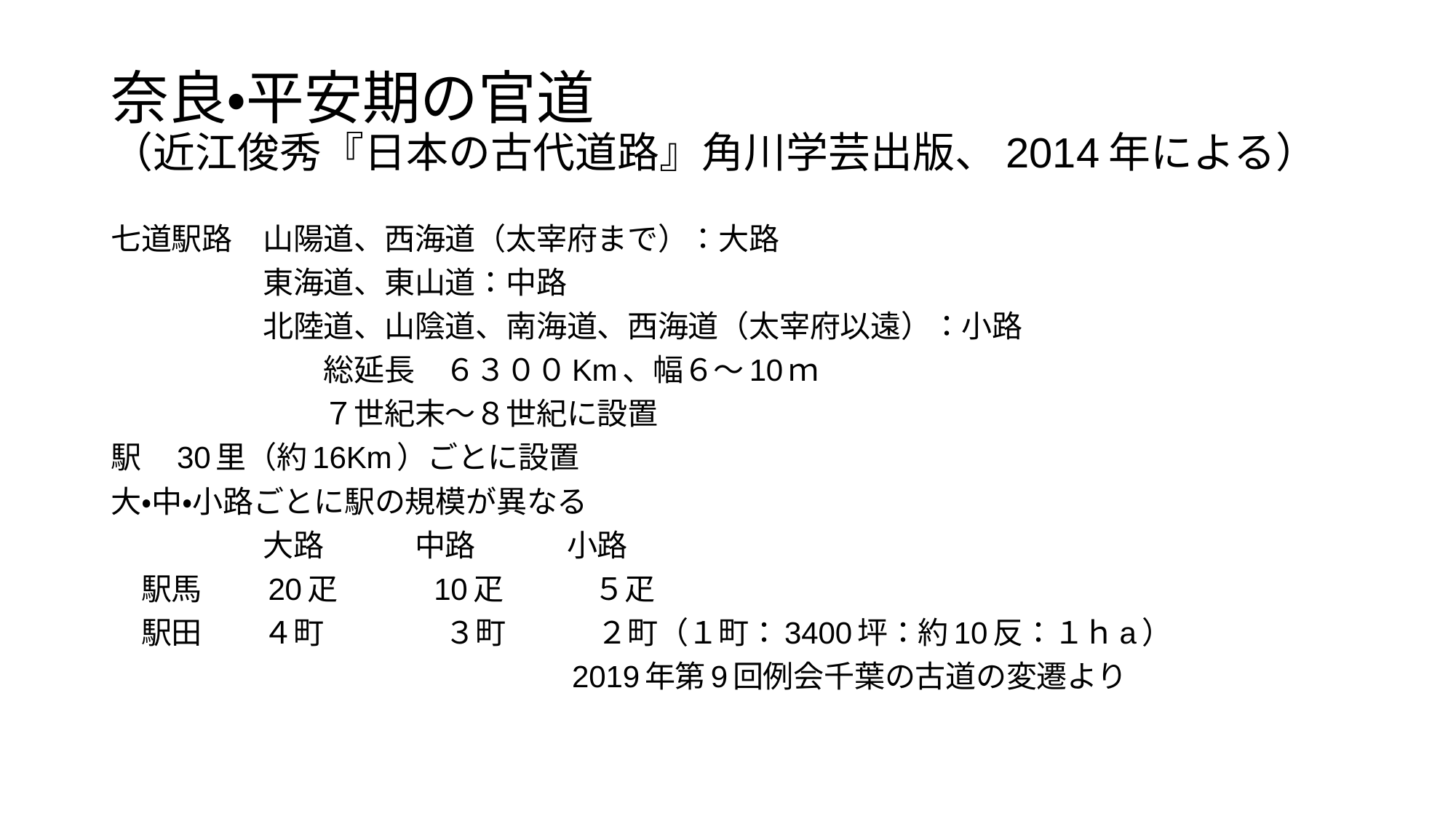

# 奈良・平安期の官道 （近江俊秀『日本の古代道路』角川学芸出版、2014年による）
七道駅路　山陽道、西海道（太宰府まで）：大路
　　　　　東海道、東山道：中路
　　　　　北陸道、山陰道、南海道、西海道（太宰府以遠）：小路
　　　　　　　総延長　６３００Km、幅６～10ｍ
　　　　　　　７世紀末～８世紀に設置
駅　30里（約16Km）ごとに設置
大・中・小路ごとに駅の規模が異なる
　　　　　大路　　　中路　　　小路
　駅馬　　20疋　　　10疋　　　５疋
　駅田　　４町　　　　３町　　　２町（１町：3400坪：約10反：１ｈa）
　　　　　　　　　　　　　　　2019年第9回例会千葉の古道の変遷より